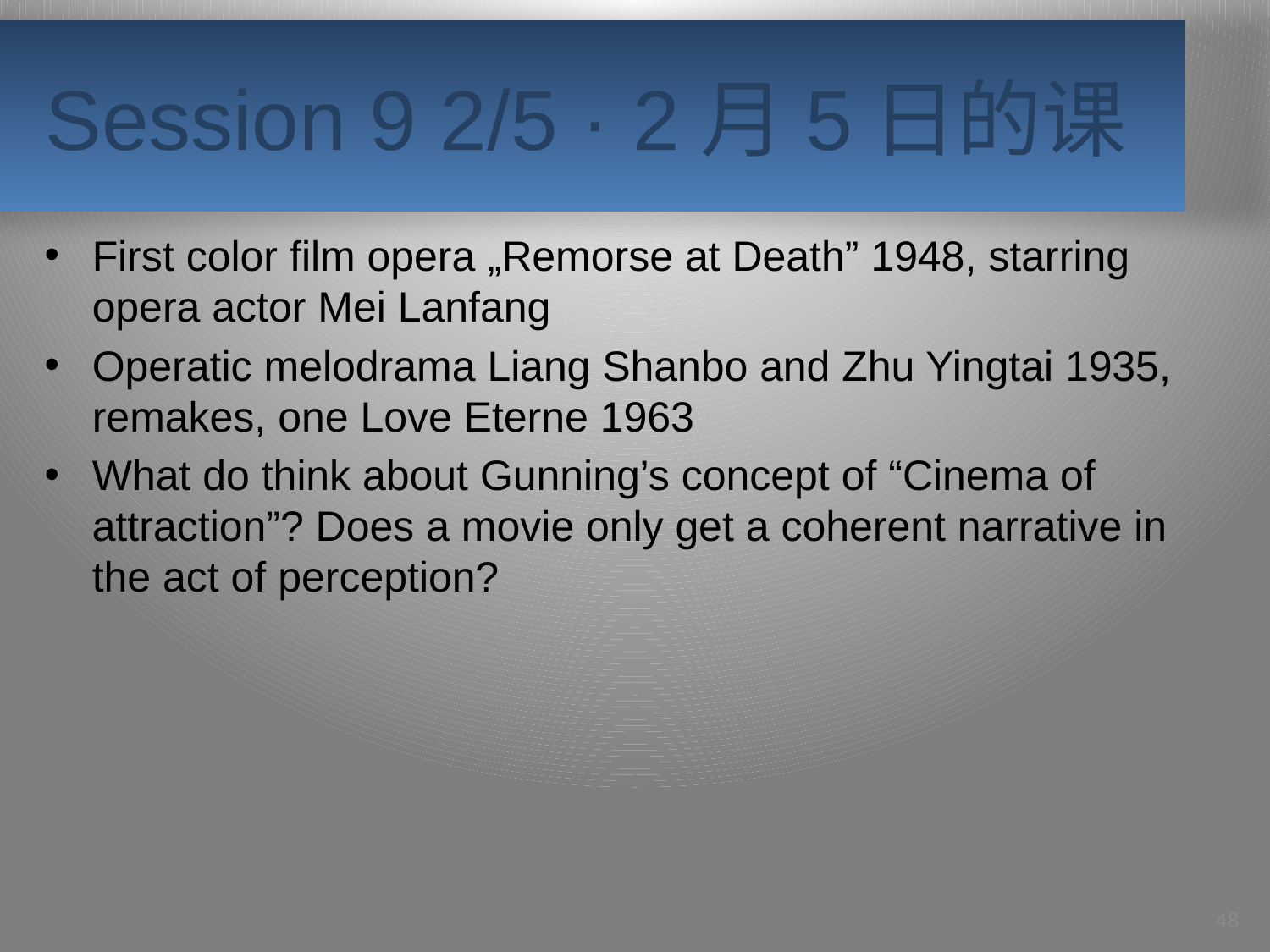

# Session 9 2/5 · 2月5日的课
First color film opera „Remorse at Death” 1948, starring opera actor Mei Lanfang
Operatic melodrama Liang Shanbo and Zhu Yingtai 1935, remakes, one Love Eterne 1963
What do think about Gunning’s concept of “Cinema of attraction”? Does a movie only get a coherent narrative in the act of perception?

48